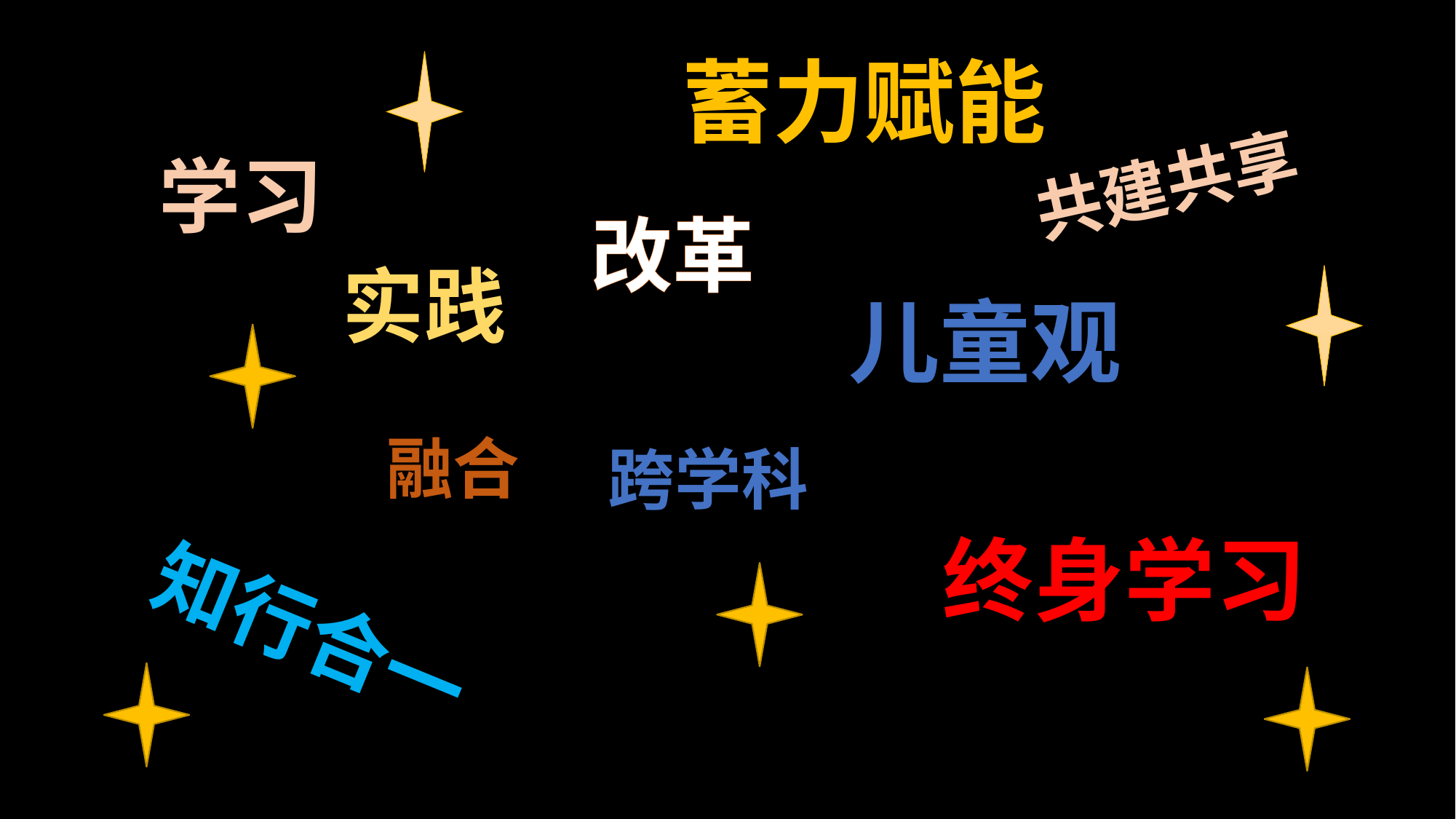

蓄力赋能

共建共享
学习
改革
实践

儿童观

融合
跨学科
终身学习

知行合一